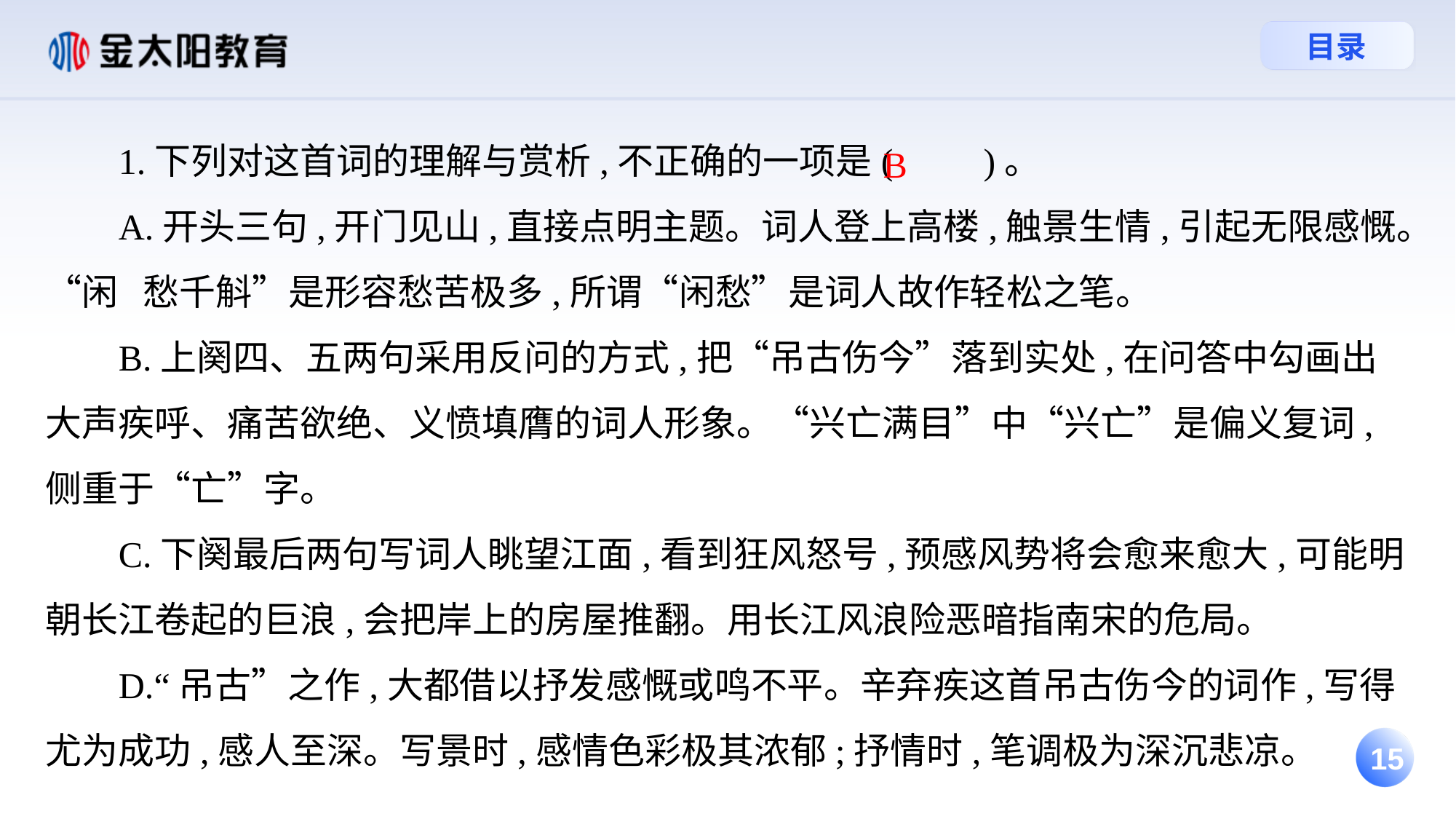

1.下列对这首词的理解与赏析,不正确的一项是(　　)。
        A.开头三句,开门见山,直接点明主题。词人登上高楼,触景生情,引起无限感慨。“闲   愁千斛”是形容愁苦极多,所谓“闲愁”是词人故作轻松之笔。
        B.上阕四、五两句采用反问的方式,把“吊古伤今”落到实处,在问答中勾画出大声疾呼、痛苦欲绝、义愤填膺的词人形象。“兴亡满目”中“兴亡”是偏义复词,侧重于“亡”字。
        C.下阕最后两句写词人眺望江面,看到狂风怒号,预感风势将会愈来愈大,可能明朝长江卷起的巨浪,会把岸上的房屋推翻。用长江风浪险恶暗指南宋的危局。
        D.“吊古”之作,大都借以抒发感慨或鸣不平。辛弃疾这首吊古伤今的词作,写得尤为成功,感人至深。写景时,感情色彩极其浓郁;抒情时,笔调极为深沉悲凉。
B